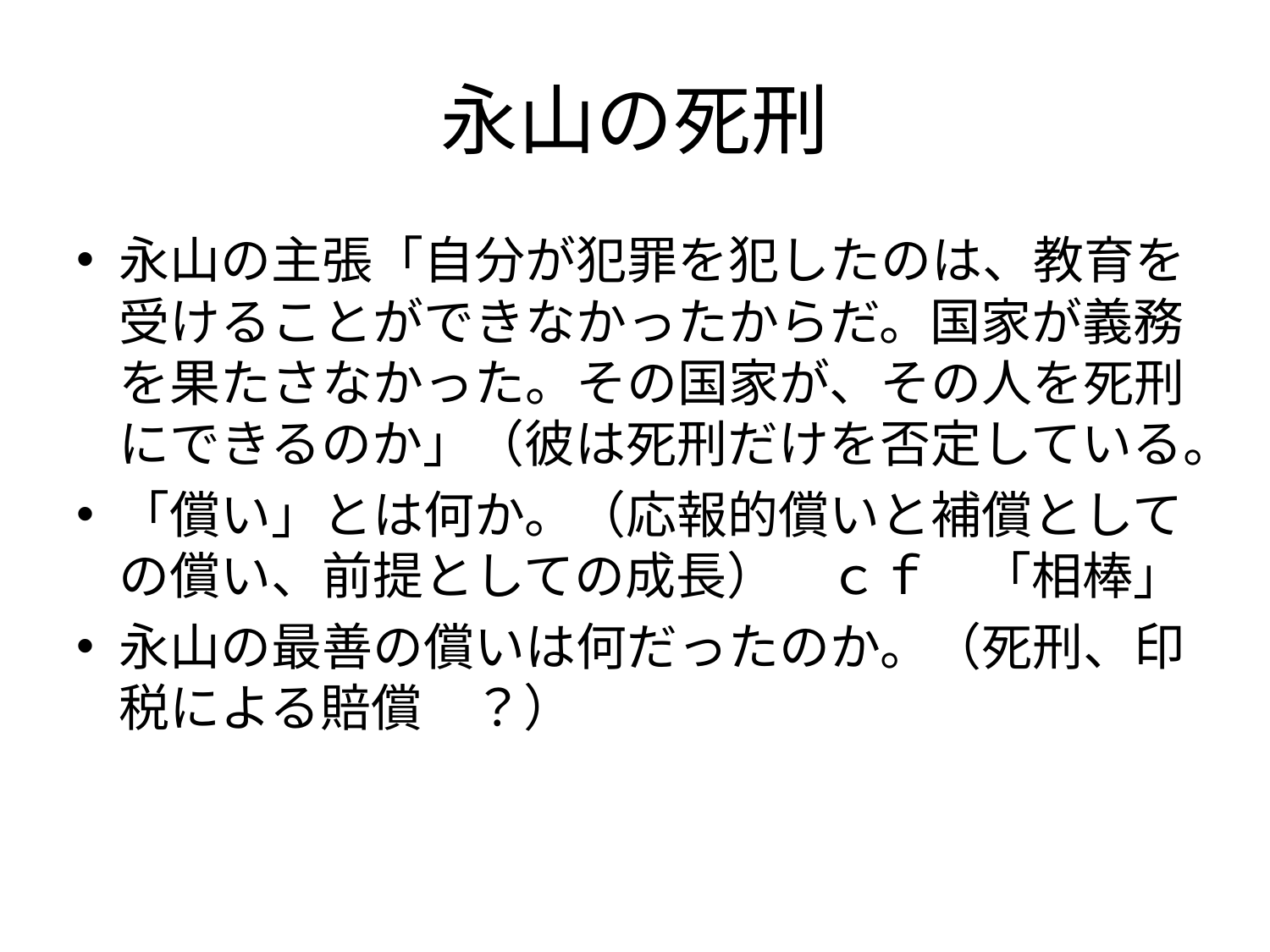

# 永山の死刑
永山の主張「自分が犯罪を犯したのは、教育を受けることができなかったからだ。国家が義務を果たさなかった。その国家が、その人を死刑にできるのか」（彼は死刑だけを否定している。
「償い」とは何か。（応報的償いと補償としての償い、前提としての成長）　ｃｆ　「相棒」
永山の最善の償いは何だったのか。（死刑、印税による賠償　？）